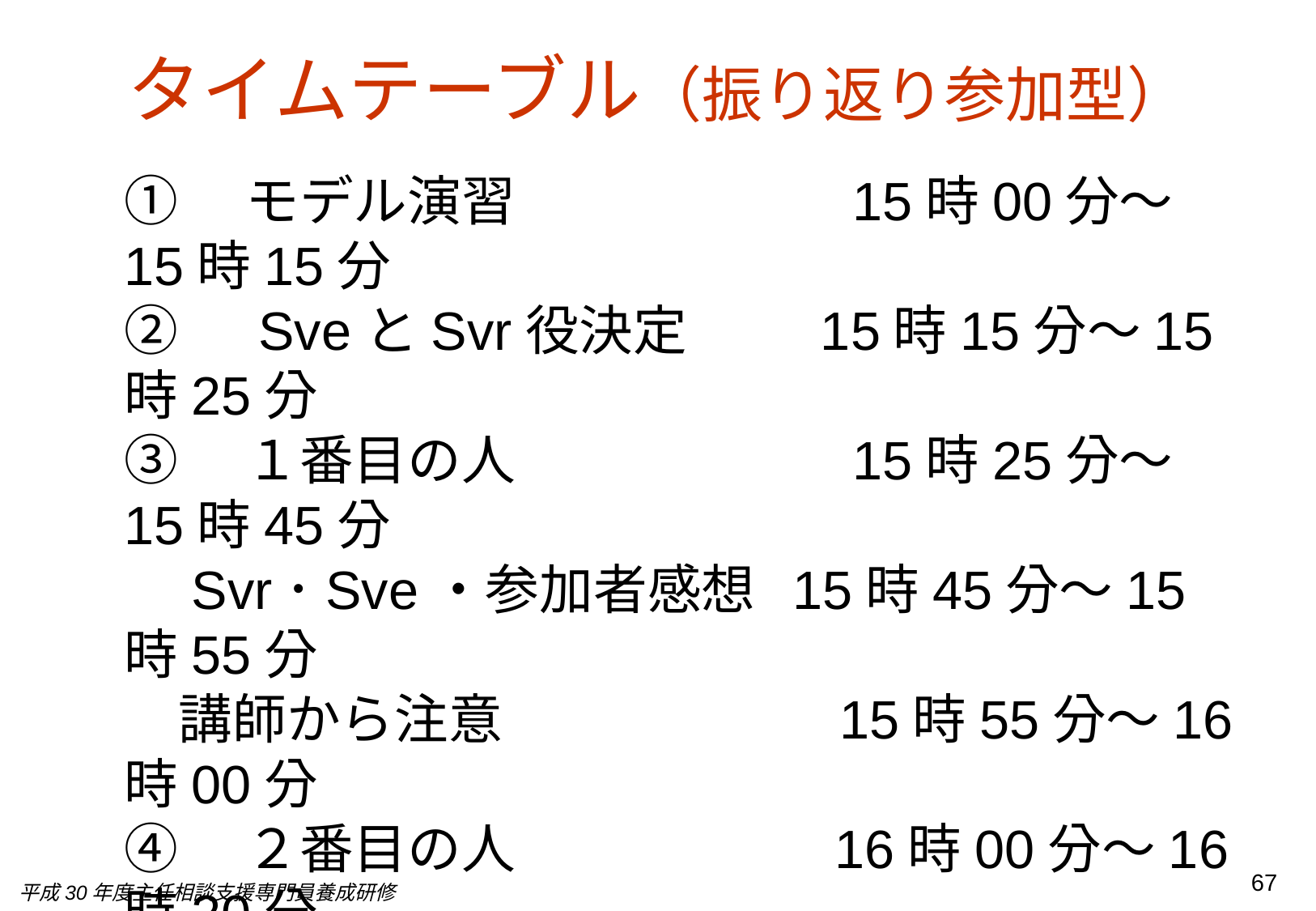

タイムテーブル（振り返り参加型）
①　モデル演習　　　　　　15時00分～15時15分
②　SveとSvr役決定　　 15時15分～15時25分
③　１番目の人　　　　　　15時25分～15時45分
　Svr･Sve・参加者感想  15時45分～15時55分
　講師から注意　　　　　　15時55分～16時00分
④　２番目の人　　　　　   16時00分～16時20分
　Svr･Sve・参加者感想  16時20分～16時30分
　講師から注意　　　　　   16時30分～16時35分
⑤　３番目の人　　　　　　 16時35分～16時55分
　Svr･Sve・参加者感想　16時55分～17時05分
⑥　振り返りとまとめ　  　 17時05分～17時30分

67
平成30年度主任相談支援専門員養成研修